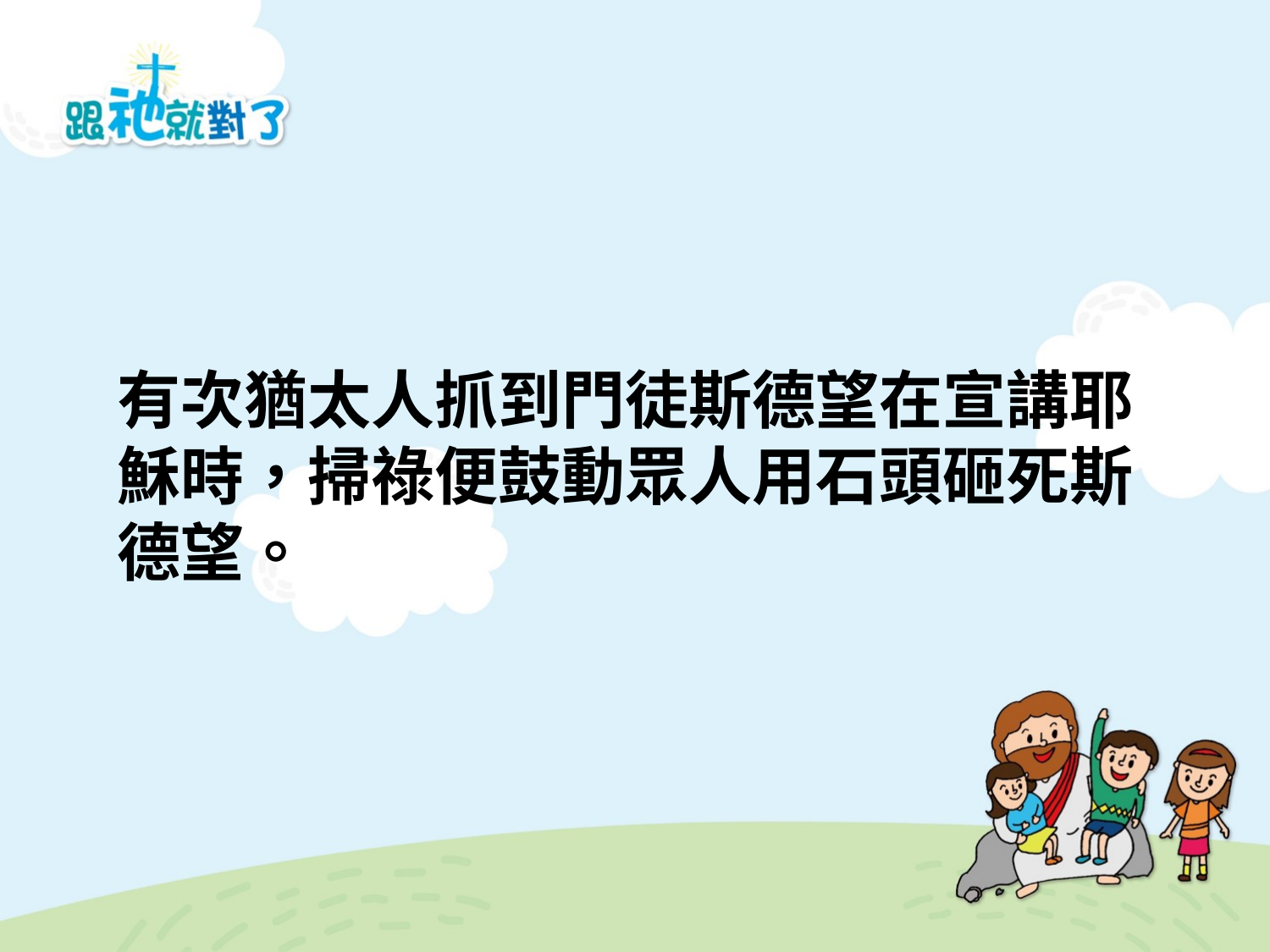

有次猶太人抓到門徒斯德望在宣講耶穌時，掃祿便鼓動眾人用石頭砸死斯德望。